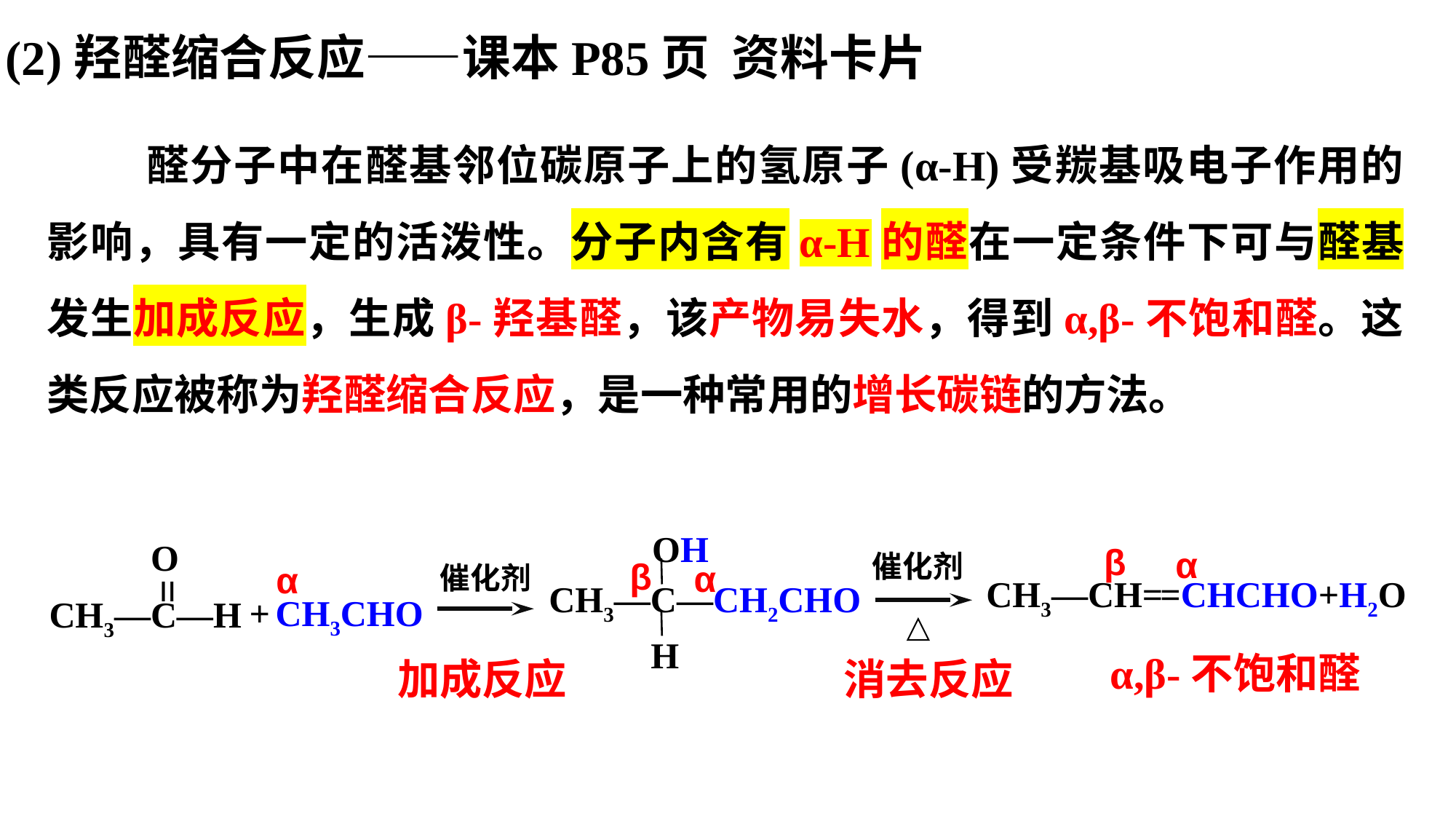

(2)羟醛缩合反应——课本P85页  资料卡片
   醛分子中在醛基邻位碳原子上的氢原子(α-H)受羰基吸电子作用的影响，具有一定的活泼性。分子内含有α-H的醛在一定条件下可与醛基发生加成反应，生成β-羟基醛，该产物易失水，得到α,β-不饱和醛。这类反应被称为羟醛缩合反应，是一种常用的增长碳链的方法。
OH

CH3—C—CH2CHO

H
β
α
O
CH3—C—H
α
=
+ CH3CHO
β
α
CH3—CH==CHCHO+H2O
催化剂

催化剂
α,β-不饱和醛
加成反应
消去反应